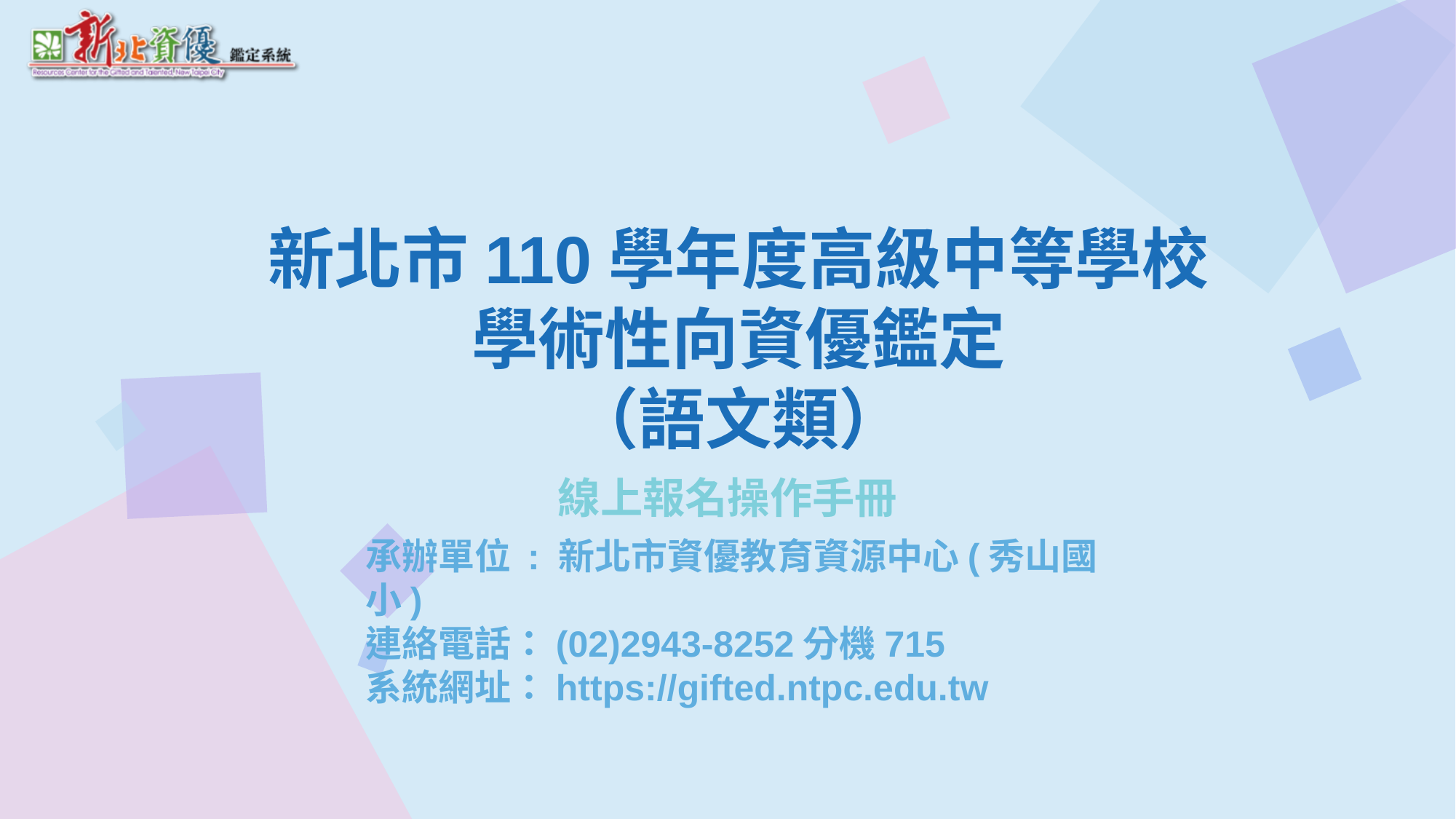

新北市110學年度高級中等學校
學術性向資優鑑定
（語文類）
線上報名操作手冊
承辦單位 : 新北市資優教育資源中心(秀山國小)
連絡電話：(02)2943-8252分機715
系統網址：https://gifted.ntpc.edu.tw